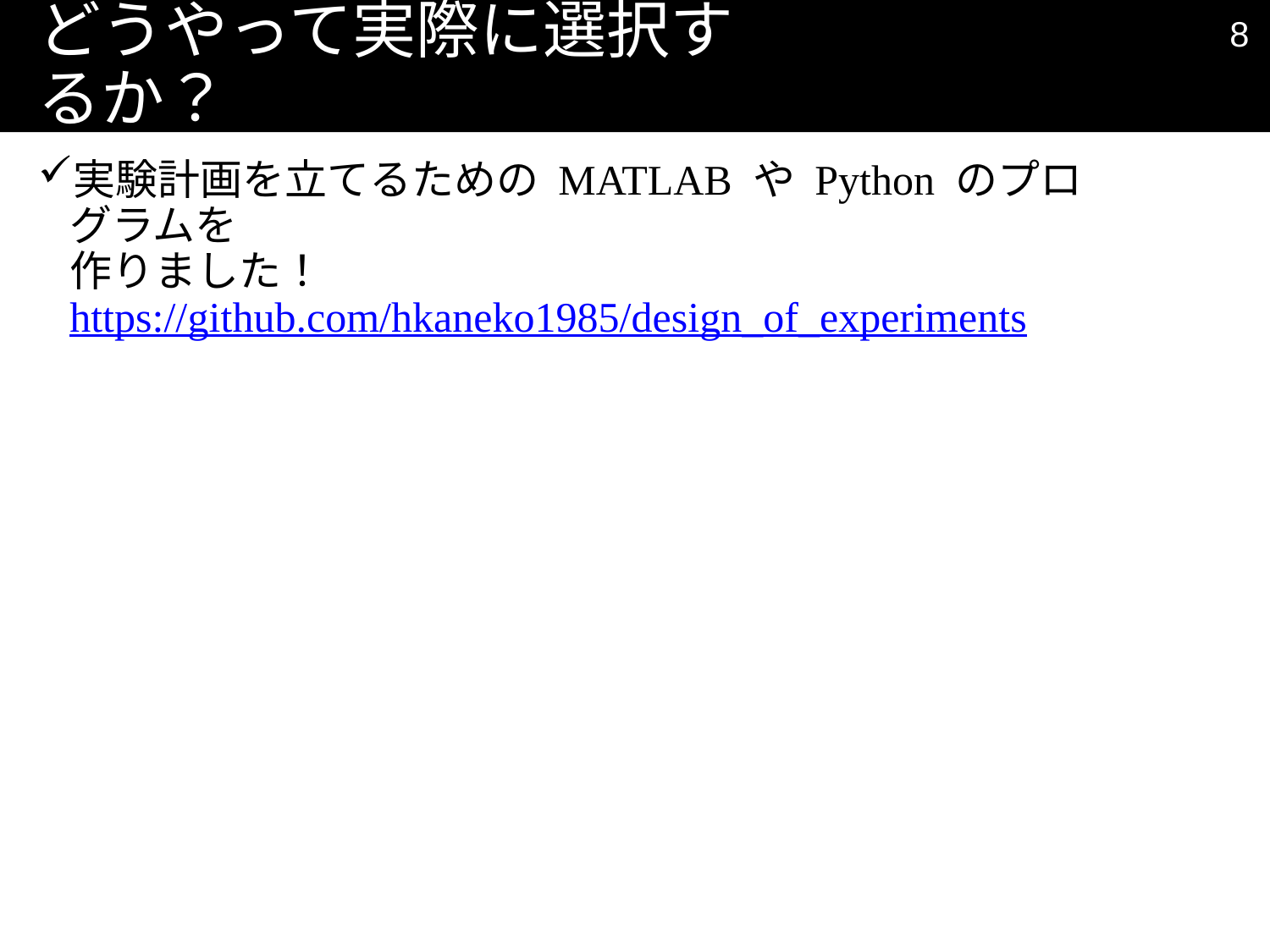

8
# どうやって実際に選択するか？
実験計画を立てるための MATLAB や Python のプログラムを
作りました！
https://github.com/hkaneko1985/design_of_experiments